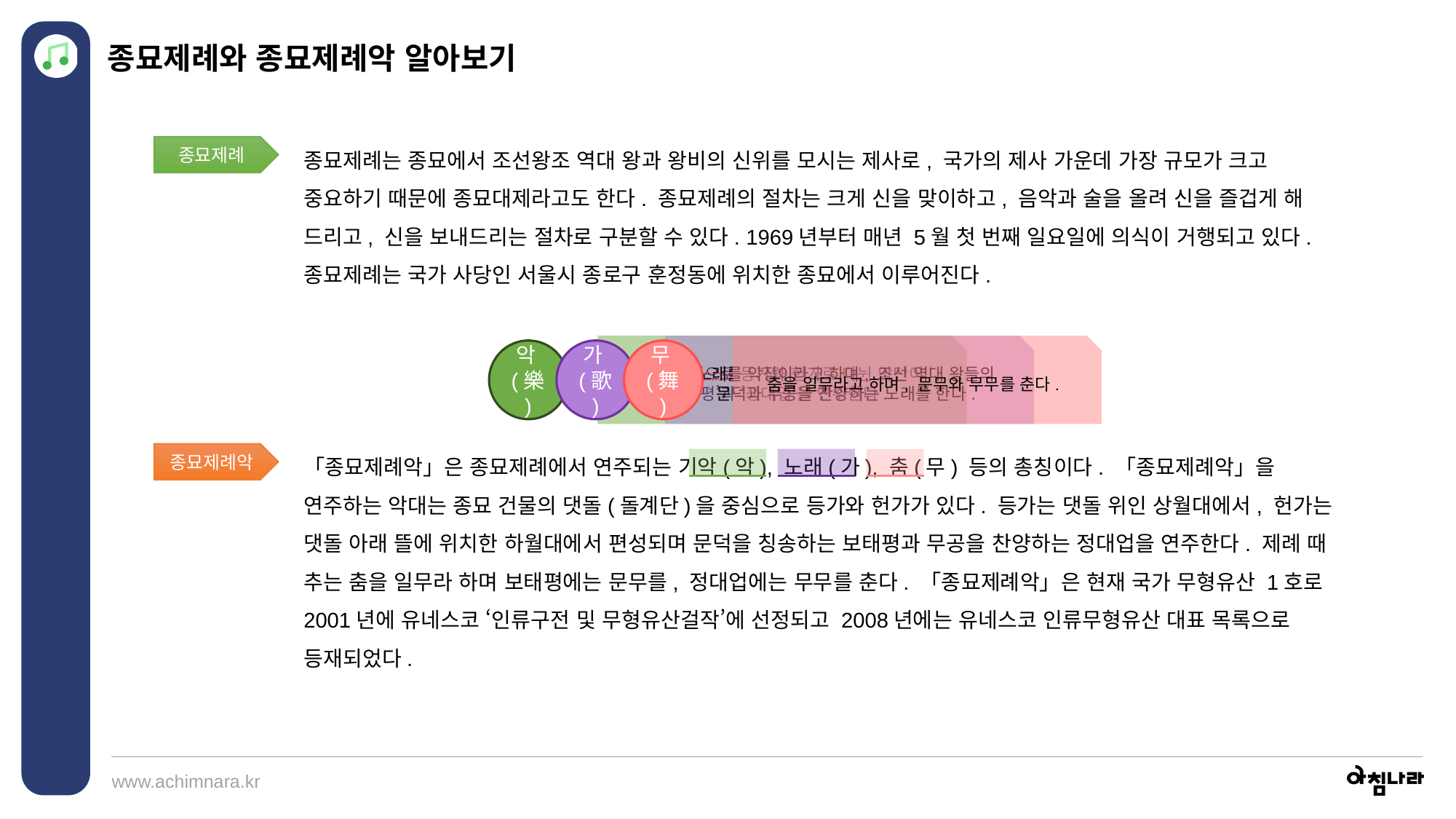

종묘제례와 종묘제례악 알아보기
종묘제례는 종묘에서 조선왕조 역대 왕과 왕비의 신위를 모시는 제사로, 국가의 제사 가운데 가장 규모가 크고 중요하기 때문에 종묘대제라고도 한다. 종묘제례의 절차는 크게 신을 맞이하고, 음악과 술을 올려 신을 즐겁게 해 드리고, 신을 보내드리는 절차로 구분할 수 있다. 1969년부터 매년 5월 첫 번째 일요일에 의식이 거행되고 있다. 종묘제례는 국가 사당인 서울시 종로구 훈정동에 위치한 종묘에서 이루어진다.
종묘제례
댓돌을 중심으로 등가와 헌가로 나뉜 악단이 ‘보태평’과 ‘정대업’을 연주한다.
악(樂)
노래를 악장이라고 하며, 조선 역대 왕들의 문덕과 무공을 찬양하는 노래를 한다.
가(歌)
춤을 일무라고 하며, 문무와 무무를 춘다.
무(舞)
「종묘제례악」은 종묘제례에서 연주되는 기악(악), 노래(가), 춤(무) 등의 총칭이다. 「종묘제례악」을 연주하는 악대는 종묘 건물의 댓돌(돌계단)을 중심으로 등가와 헌가가 있다. 등가는 댓돌 위인 상월대에서, 헌가는 댓돌 아래 뜰에 위치한 하월대에서 편성되며 문덕을 칭송하는 보태평과 무공을 찬양하는 정대업을 연주한다. 제례 때 추는 춤을 일무라 하며 보태평에는 문무를, 정대업에는 무무를 춘다. 「종묘제례악」은 현재 국가 무형유산 1호로 2001년에 유네스코 ‘인류구전 및 무형유산걸작’에 선정되고 2008년에는 유네스코 인류무형유산 대표 목록으로 등재되었다.
종묘제례악